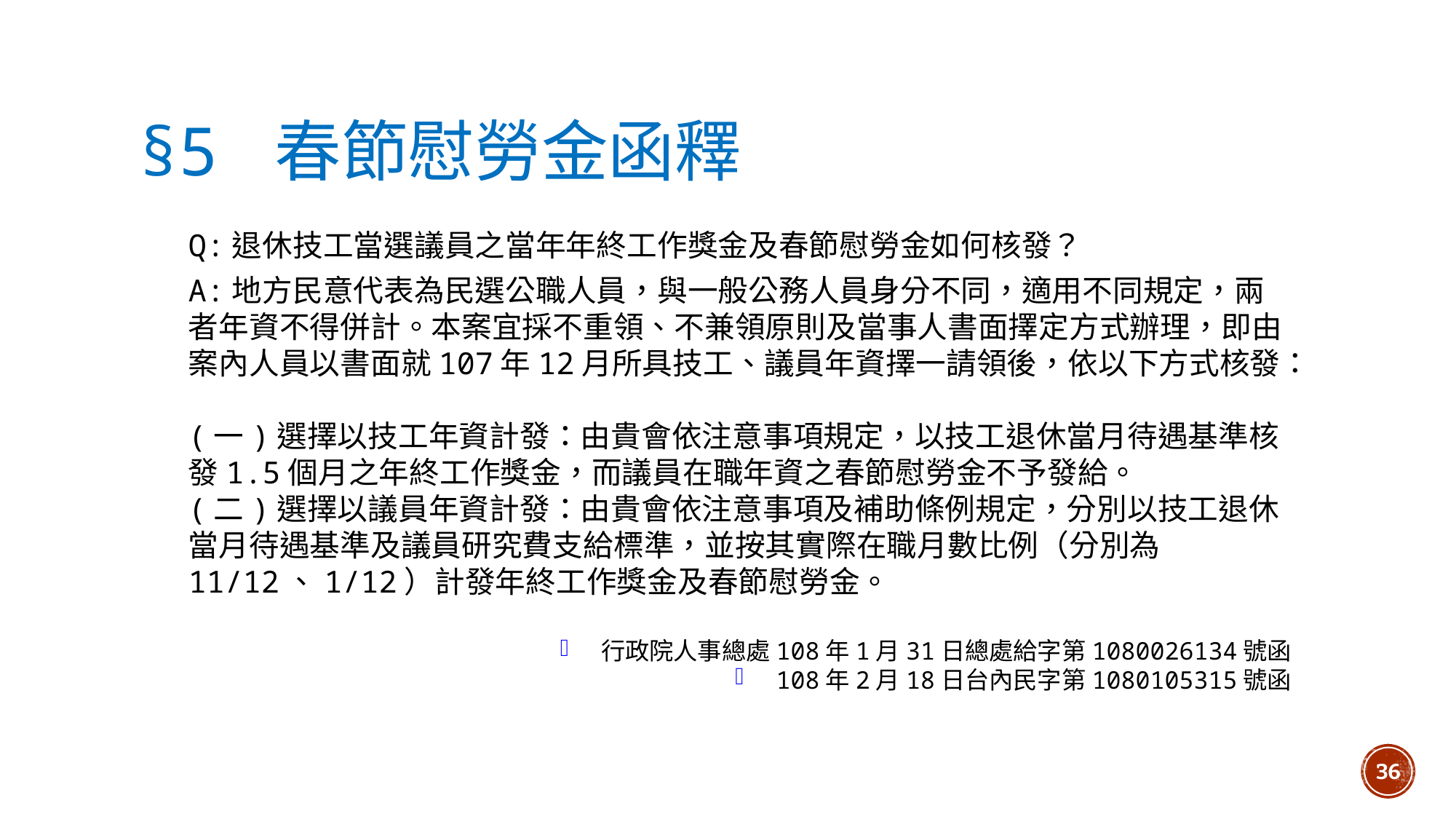

# §5 春節慰勞金函釋
Q:退休技工當選議員之當年年終工作獎金及春節慰勞金如何核發？
A:地方民意代表為民選公職人員，與一般公務人員身分不同，適用不同規定，兩者年資不得併計。本案宜採不重領、不兼領原則及當事人書面擇定方式辦理，即由案內人員以書面就107年12月所具技工、議員年資擇一請領後，依以下方式核發：

(一)選擇以技工年資計發：由貴會依注意事項規定，以技工退休當月待遇基準核發1.5個月之年終工作獎金，而議員在職年資之春節慰勞金不予發給。
(二)選擇以議員年資計發：由貴會依注意事項及補助條例規定，分別以技工退休當月待遇基準及議員研究費支給標準，並按其實際在職月數比例（分別為11/12、1/12）計發年終工作獎金及春節慰勞金。

行政院人事總處108年1月31日總處給字第1080026134號函
108年2月18日台內民字第1080105315號函

36